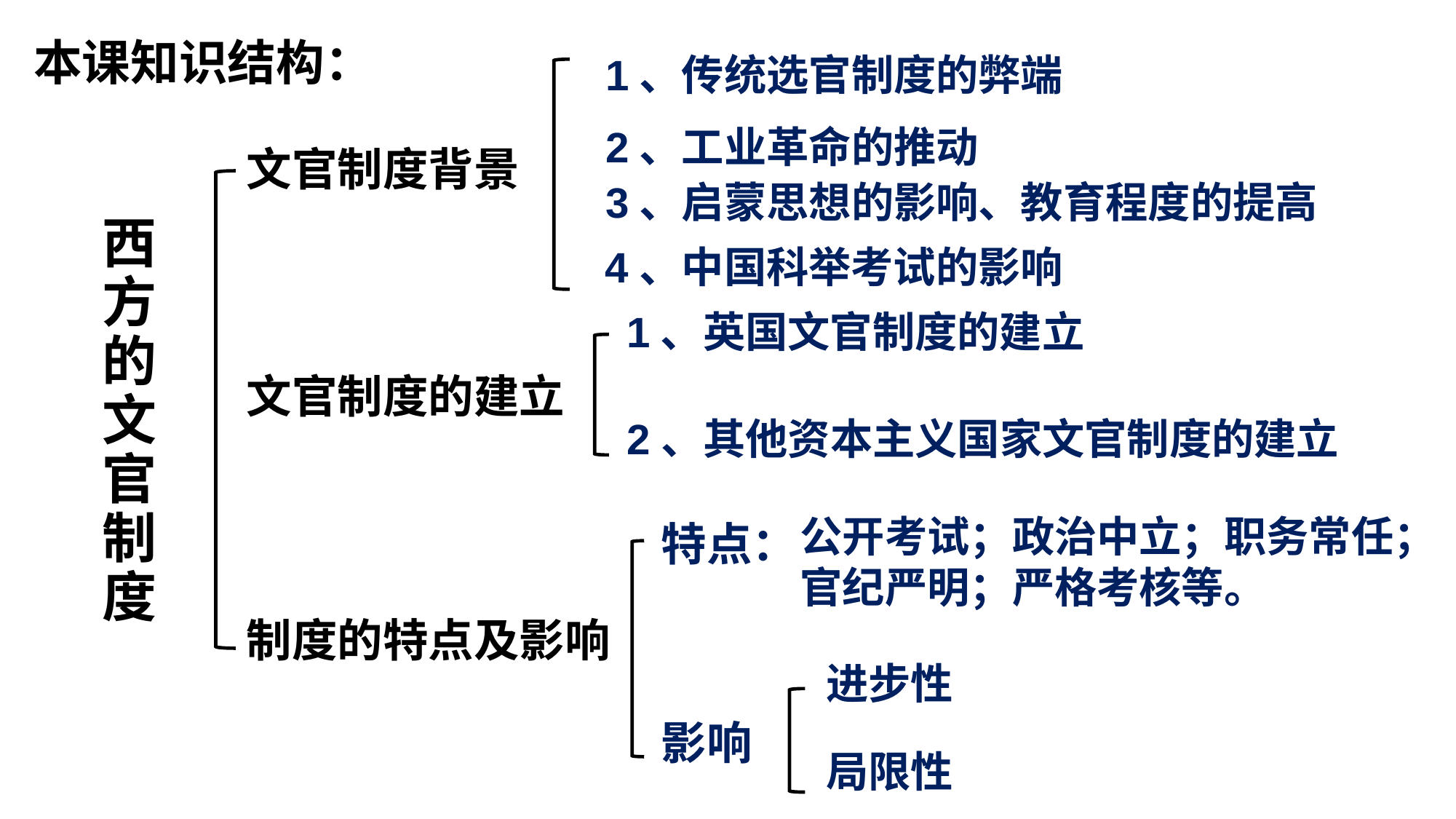

本课知识结构：
1、传统选官制度的弊端

文官制度背景
2、工业革命的推动

3、启蒙思想的影响、教育程度的提高
西方的文官制度
4、中国科举考试的影响
1、英国文官制度的建立

文官制度的建立
2、其他资本主义国家文官制度的建立
公开考试；政治中立；职务常任；
官纪严明；严格考核等。
特点：

制度的特点及影响
进步性

影响
局限性